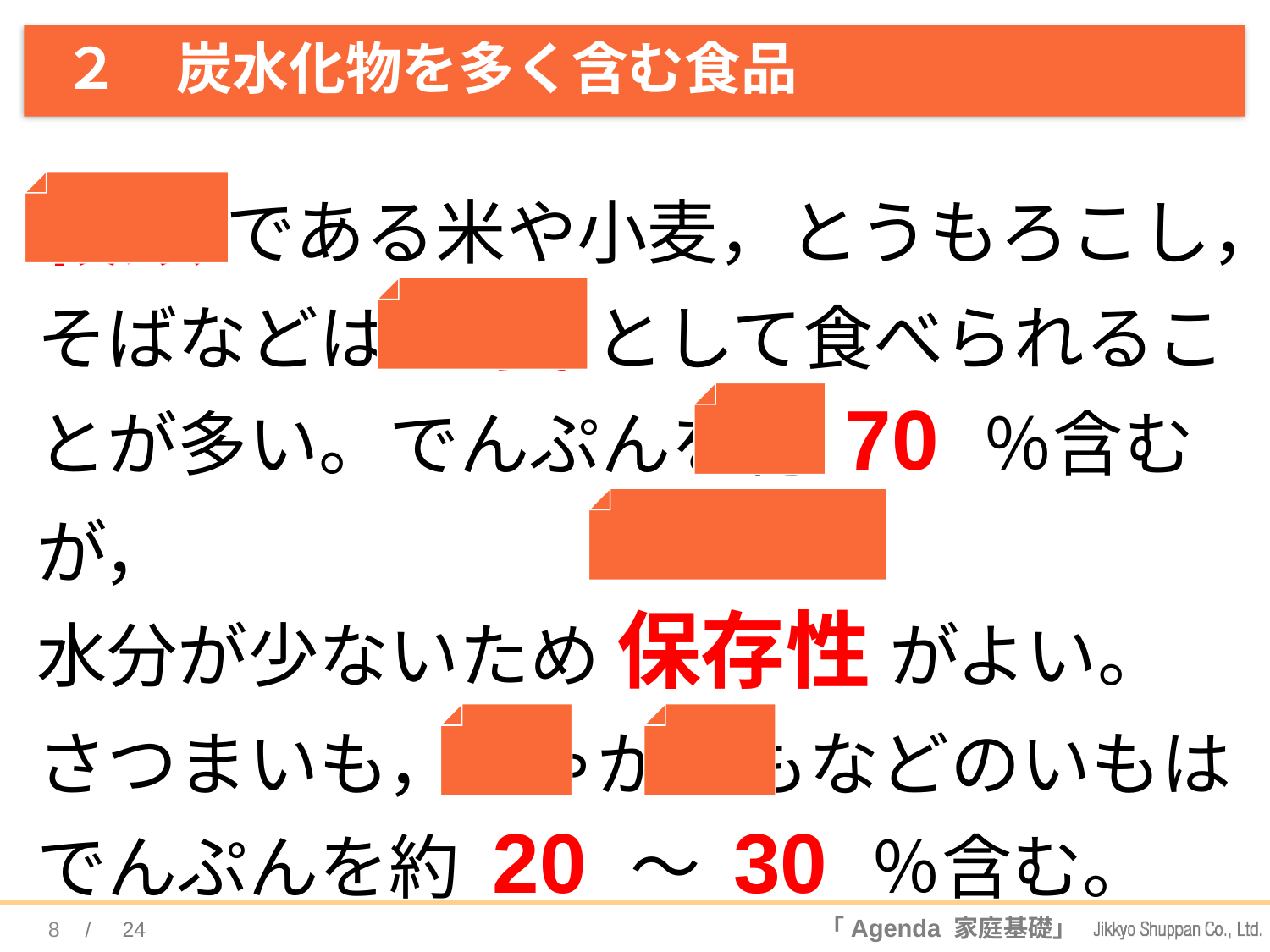

# ２　炭水化物を多く含む食品
穀類 である米や小麦，とうもろこし，
そばなどは 主食 として食べられることが多い。でんぷんを約 70 ％含むが，
水分が少ないため 保存性 がよい。
さつまいも，じゃがいもなどのいもは
でんぷんを約 20 ～ 30 ％含む。

8